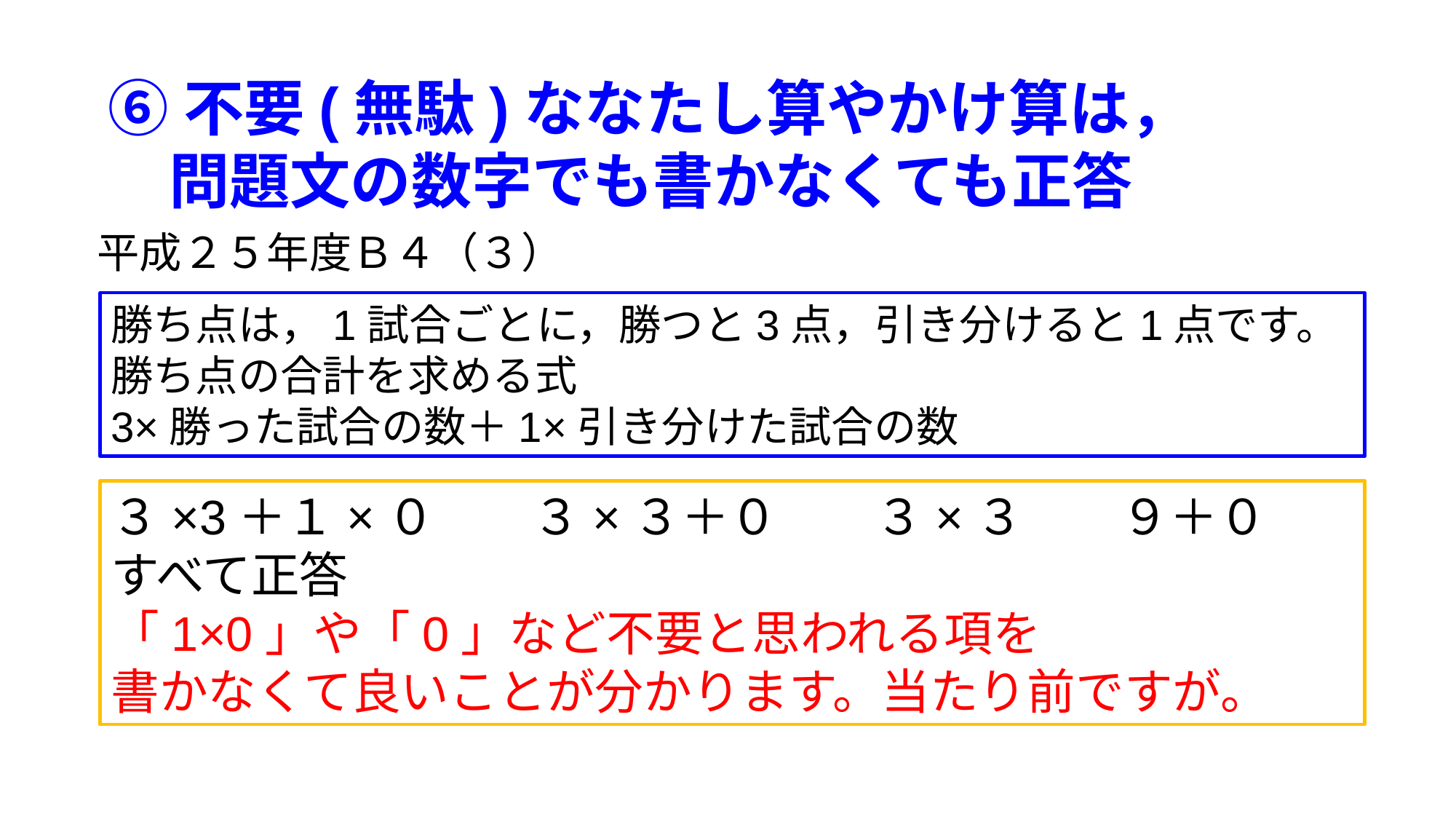

⑥不要(無駄)ななたし算やかけ算は，
　問題文の数字でも書かなくても正答
平成２５年度Ｂ４（３）
勝ち点は，1試合ごとに，勝つと3点，引き分けると1点です。
勝ち点の合計を求める式
3×勝った試合の数＋1×引き分けた試合の数
３×3＋１×０　　３×３＋０　　３×３　　９＋０
すべて正答
「1×0」や「0」など不要と思われる項を
書かなくて良いことが分かります。当たり前ですが。